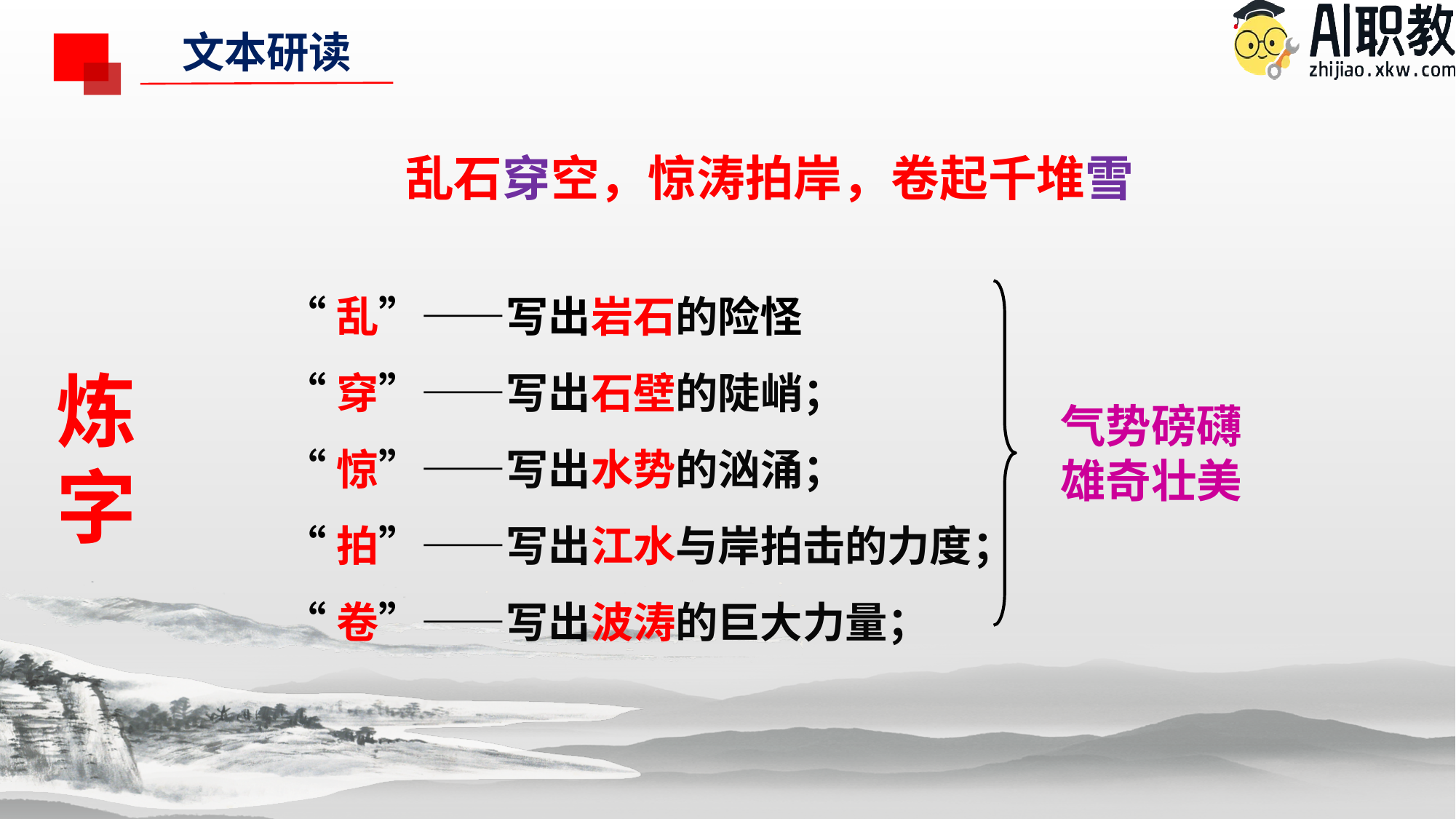

文本研读

乱石穿空，惊涛拍岸，卷起千堆雪
“乱”——写出岩石的险怪
“穿”——写出石壁的陡峭；
“惊”——写出水势的汹涌；
“拍”——写出江水与岸拍击的力度；
“卷”——写出波涛的巨大力量；

炼字
气势磅礴
雄奇壮美